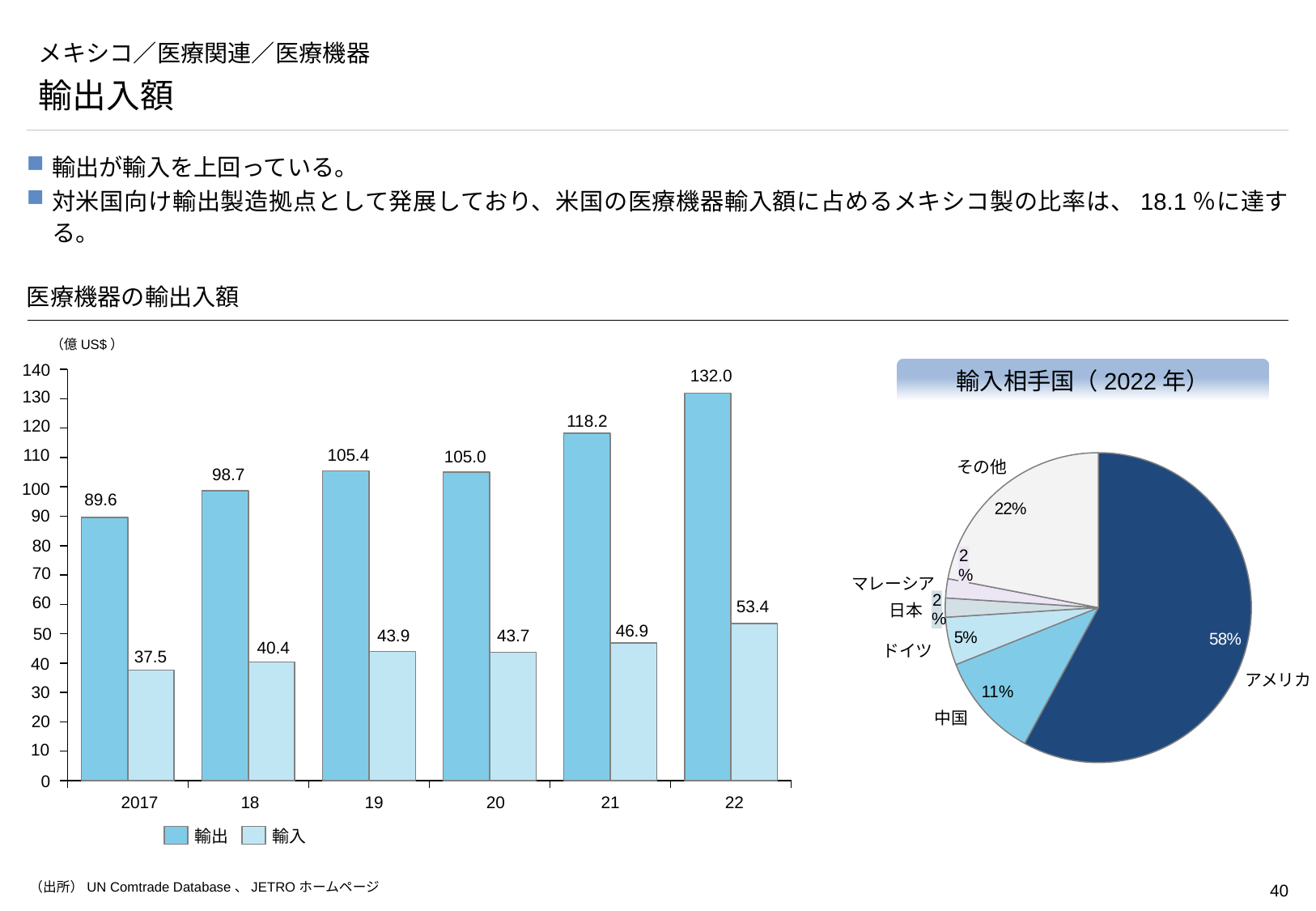

# メキシコ／医療関連／医療機器
輸出入額
輸出が輸入を上回っている。
対米国向け輸出製造拠点として発展しており、米国の医療機器輸入額に占めるメキシコ製の比率は、18.1％に達する。
医療機器の輸出入額
（億US$）

### Chart

| Category |  |  |
|---|---|---|
輸入相手国（2022年）
140
132.0
130
118.2
120

### Chart

| Category |  |
|---|---|
105.4
110
105.0
その他
98.7
100
89.6
90
80
70
マレーシア
60
53.4
日本
46.9
50
43.7
43.9
40.4
ドイツ
37.5
40
アメリカ
30
中国
20
10
0
22
2017
18
19
20
21
輸出
輸入

（出所）UN Comtrade Database、JETROホームページ